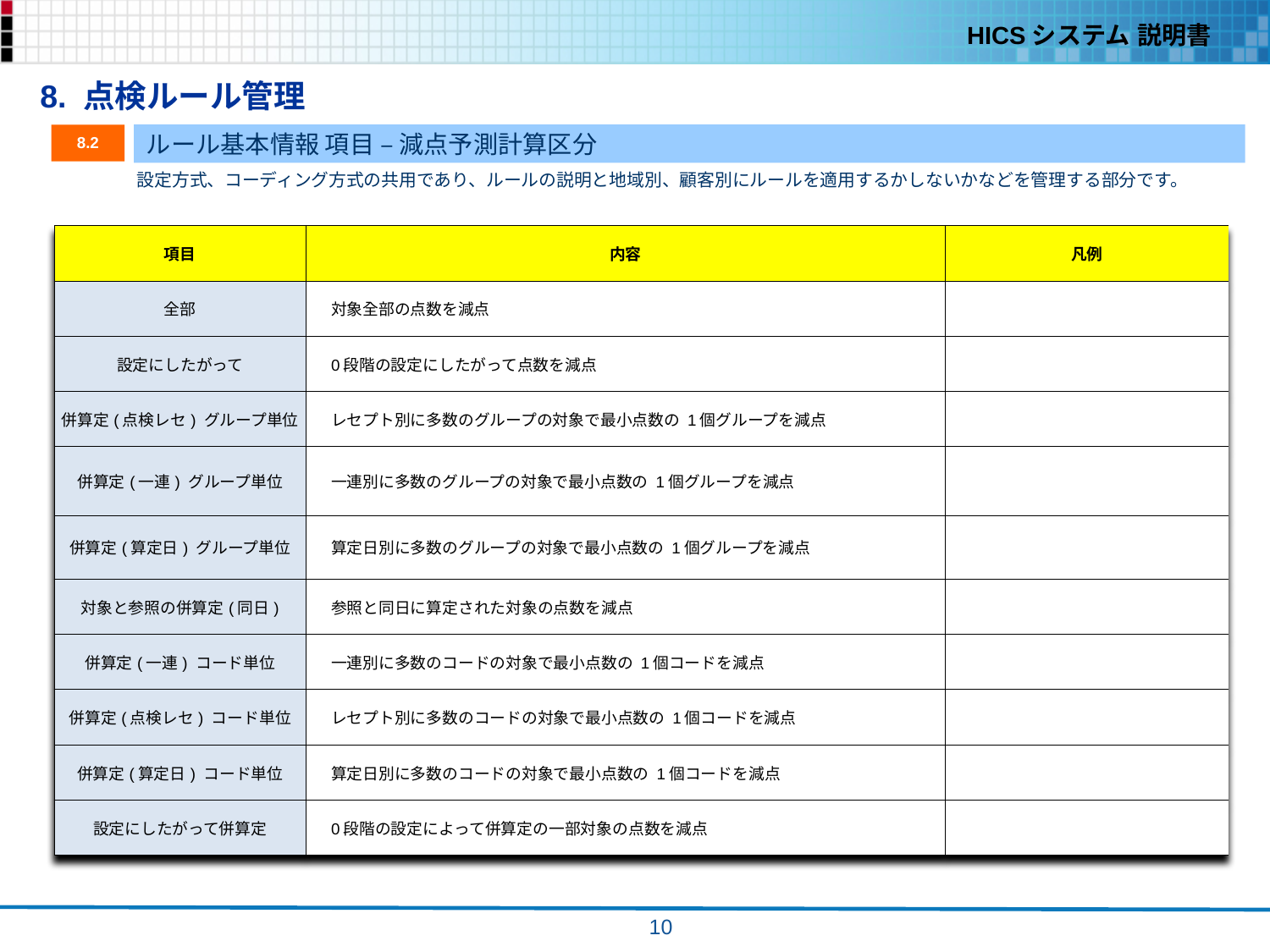

8. 点検ルール管理
ルール基本情報 項目 – 減点予測計算区分
8.2
設定方式、コーディング方式の共用であり、ルールの説明と地域別、顧客別にルールを適用するかしないかなどを管理する部分です。
| 項目 | 内容 | 凡例 |
| --- | --- | --- |
| 全部 | 対象全部の点数を減点 |  |
| 設定にしたがって | 0段階の設定にしたがって点数を減点 |  |
| 併算定(点検レセ) グループ単位 | レセプト別に多数のグループの対象で最小点数の 1個グループを減点 |  |
| 併算定(一連) グループ単位 | 一連別に多数のグループの対象で最小点数の 1個グループを減点 |  |
| 併算定(算定日) グループ単位 | 算定日別に多数のグループの対象で最小点数の 1個グループを減点 |  |
| 対象と参照の併算定(同日) | 参照と同日に算定された対象の点数を減点 |  |
| 併算定(一連) コード単位 | 一連別に多数のコードの対象で最小点数の 1個コードを減点 |  |
| 併算定(点検レセ) コード単位 | レセプト別に多数のコードの対象で最小点数の 1個コードを減点 |  |
| 併算定(算定日) コード単位 | 算定日別に多数のコードの対象で最小点数の 1個コードを減点 |  |
| 設定にしたがって併算定 | 0段階の設定によって併算定の一部対象の点数を減点 |  |
10